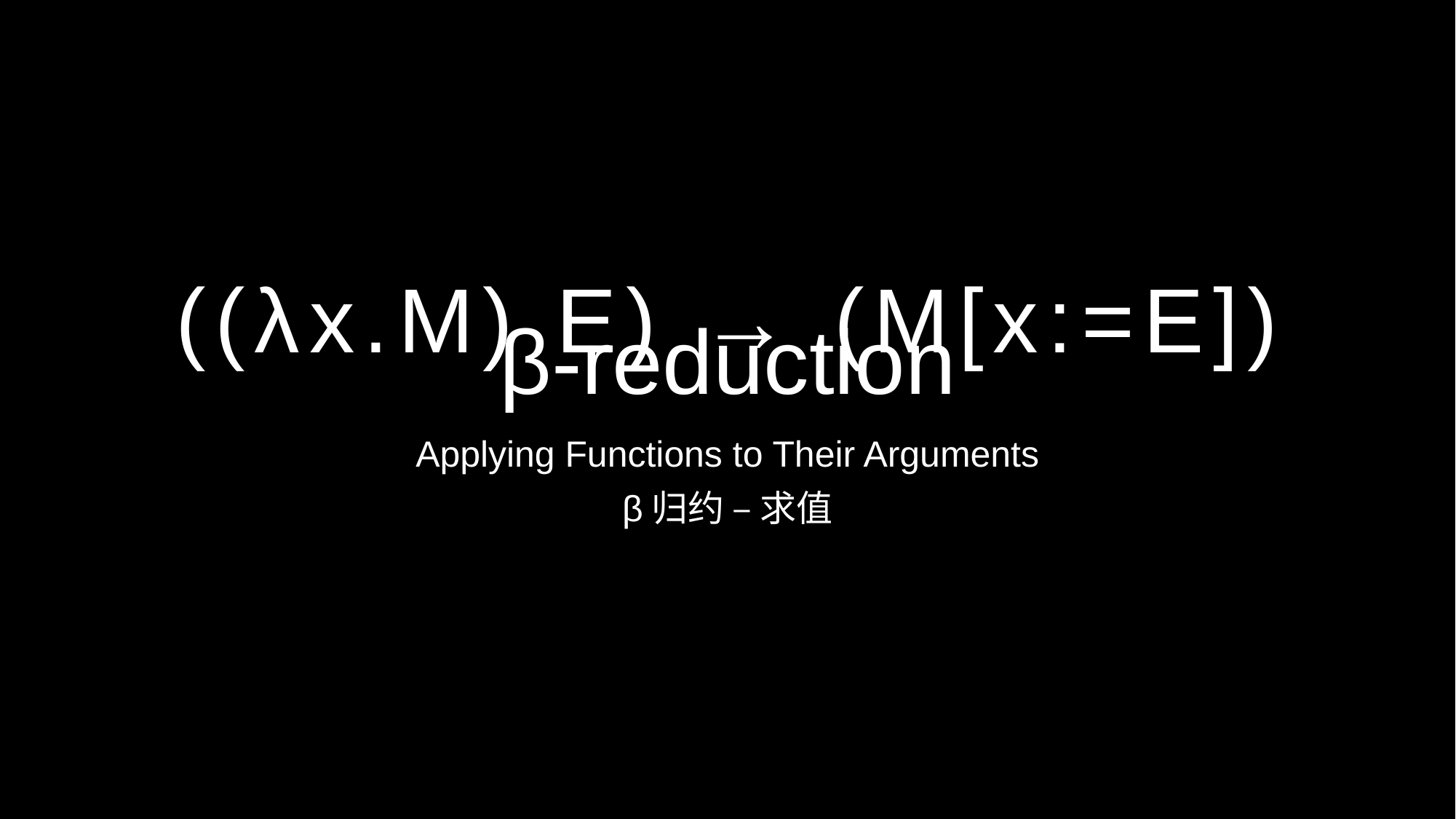

# β-reduction
((λx.M) E) → (M[x:=E])
Applying Functions to Their Arguments
β归约 – 求值